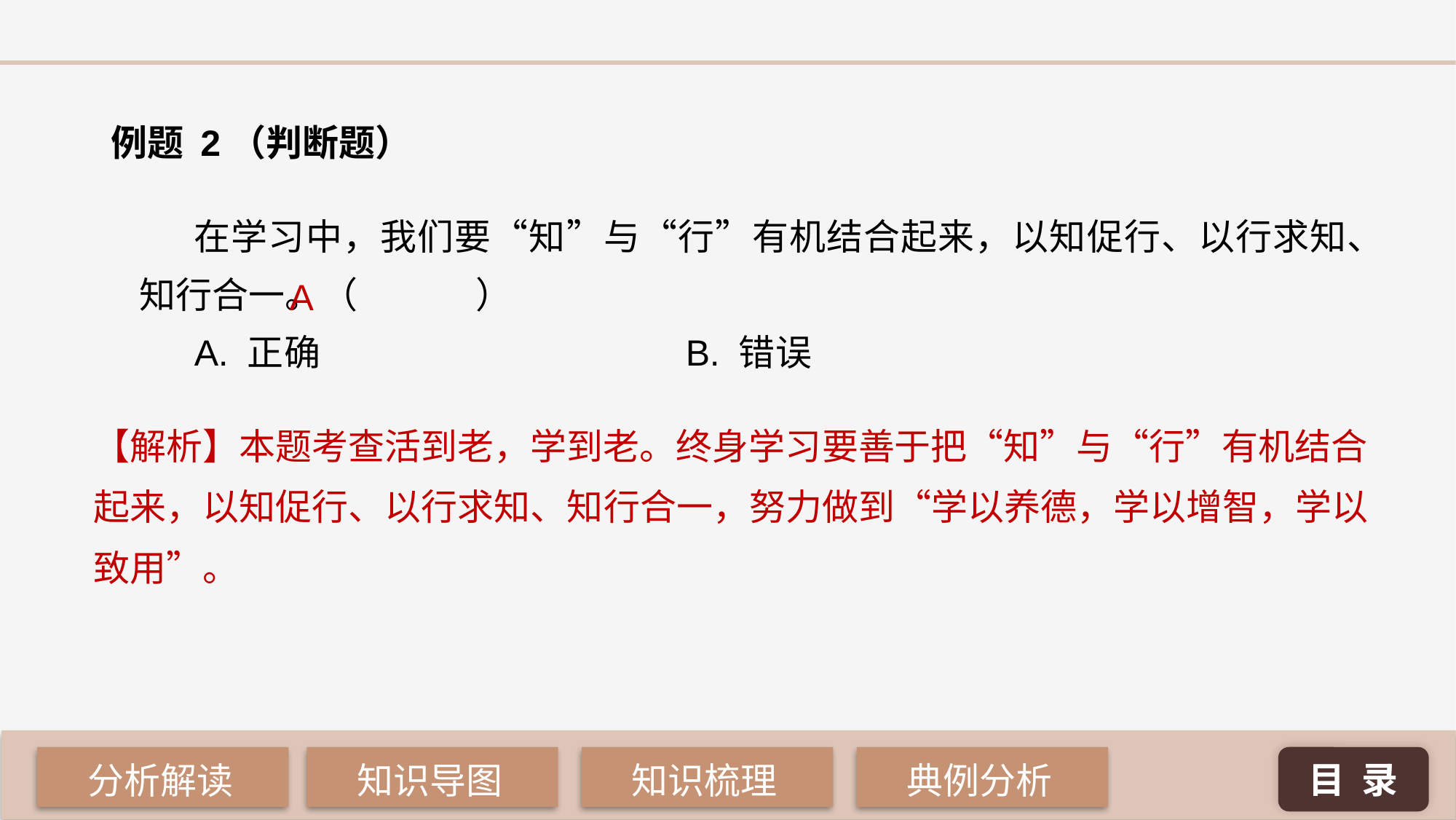

例题 2（判断题）
在学习中，我们要“知”与“行”有机结合起来，以知促行、以行求知、知行合一。（	 ）
A. 正确 				B. 错误
A
【解析】本题考查活到老，学到老。终身学习要善于把“知”与“行”有机结合起来，以知促行、以行求知、知行合一，努力做到“学以养德，学以增智，学以致用”。